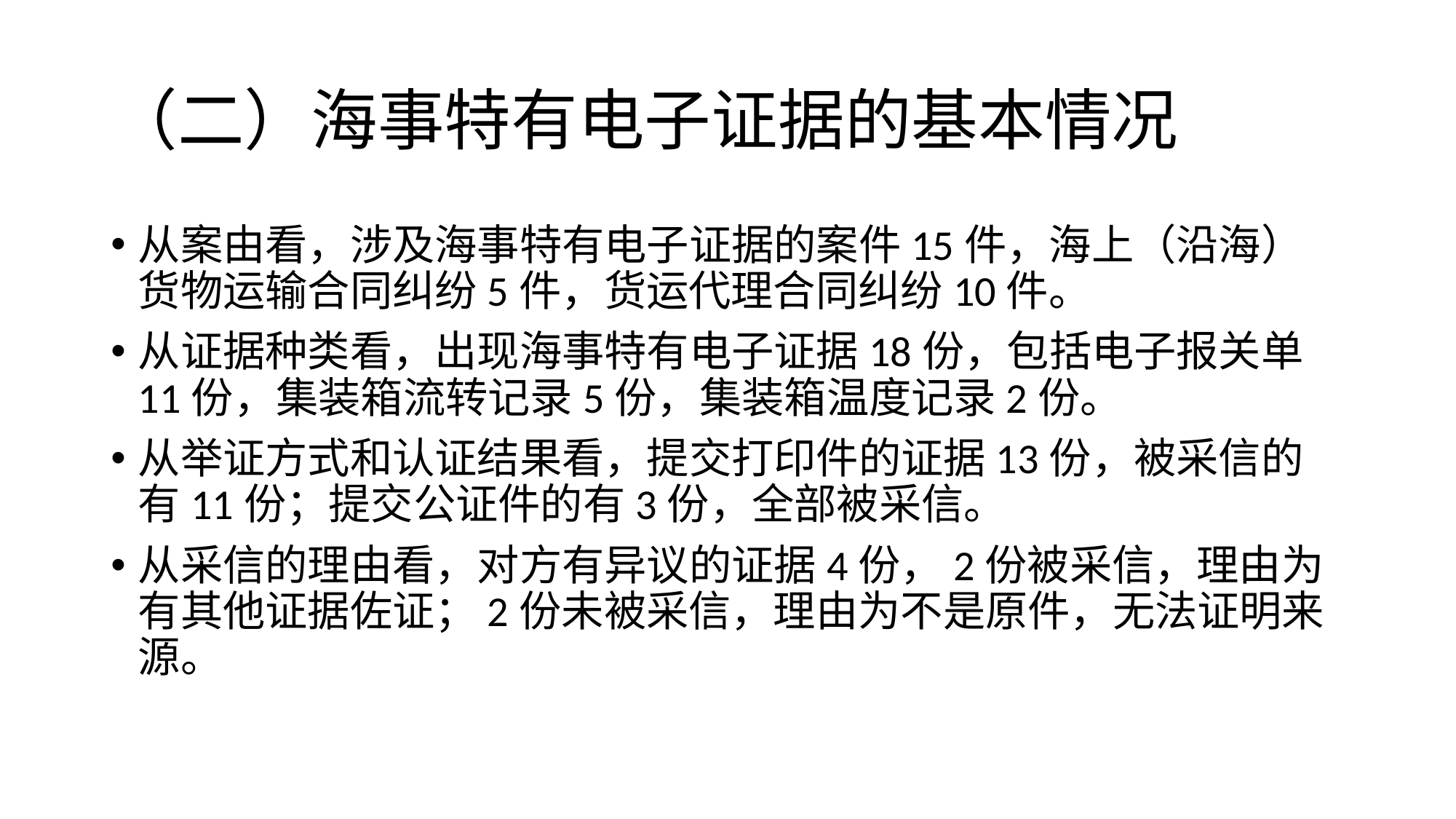

# （二）海事特有电子证据的基本情况
从案由看，涉及海事特有电子证据的案件15件，海上（沿海）货物运输合同纠纷5件，货运代理合同纠纷10件。
从证据种类看，出现海事特有电子证据18份，包括电子报关单11份，集装箱流转记录5份，集装箱温度记录2份。
从举证方式和认证结果看，提交打印件的证据13份，被采信的有11份；提交公证件的有3份，全部被采信。
从采信的理由看，对方有异议的证据4份，2份被采信，理由为有其他证据佐证；2份未被采信，理由为不是原件，无法证明来源。